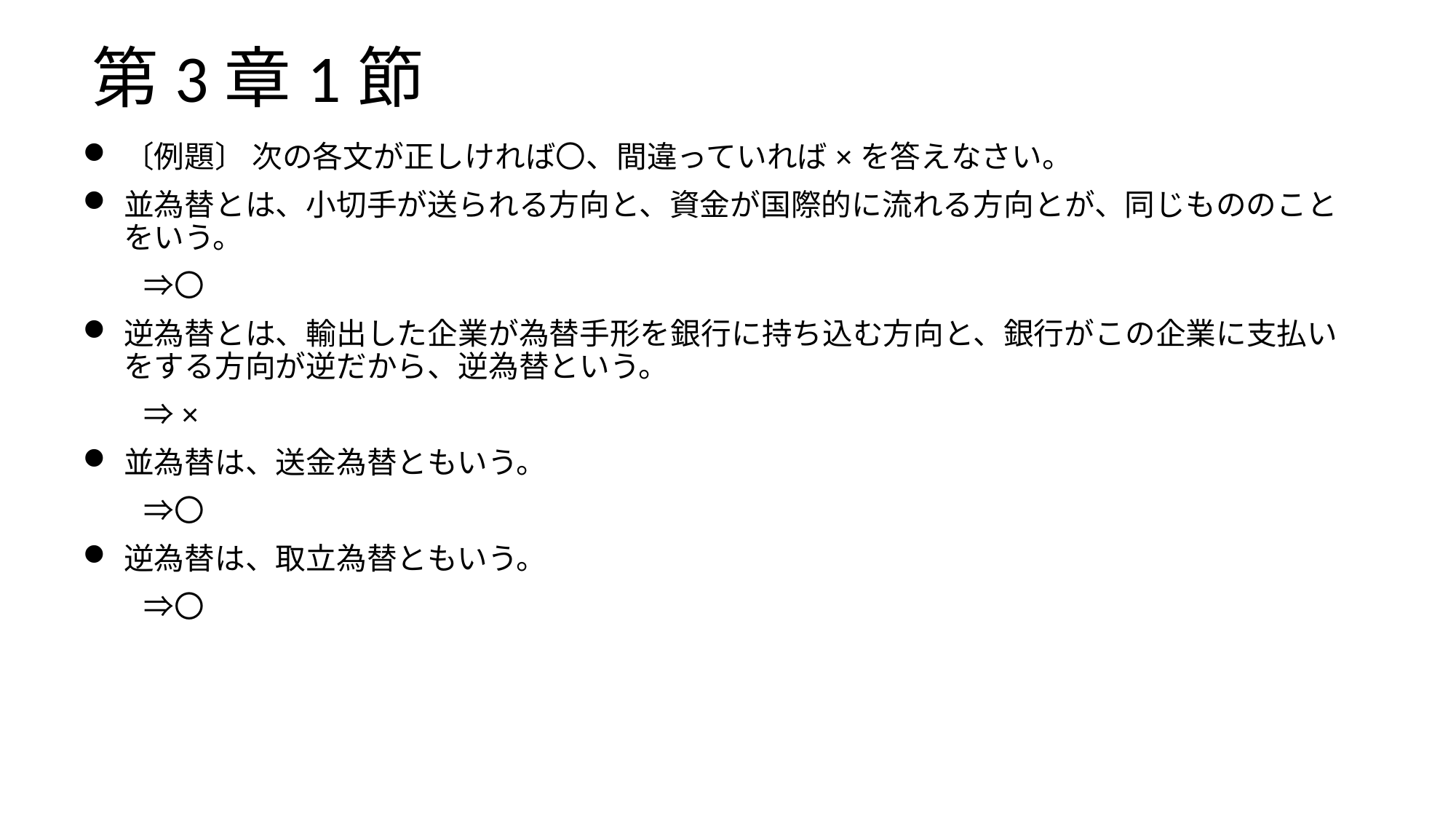

# 第3章1節
〔例題〕 次の各文が正しければ〇、間違っていれば×を答えなさい。
並為替とは、小切手が送られる方向と、資金が国際的に流れる方向とが、同じもののことをいう。
　　⇒〇
逆為替とは、輸出した企業が為替手形を銀行に持ち込む方向と、銀行がこの企業に支払いをする方向が逆だから、逆為替という。
　　⇒×
並為替は、送金為替ともいう。
　　⇒〇
逆為替は、取立為替ともいう。
　　⇒〇